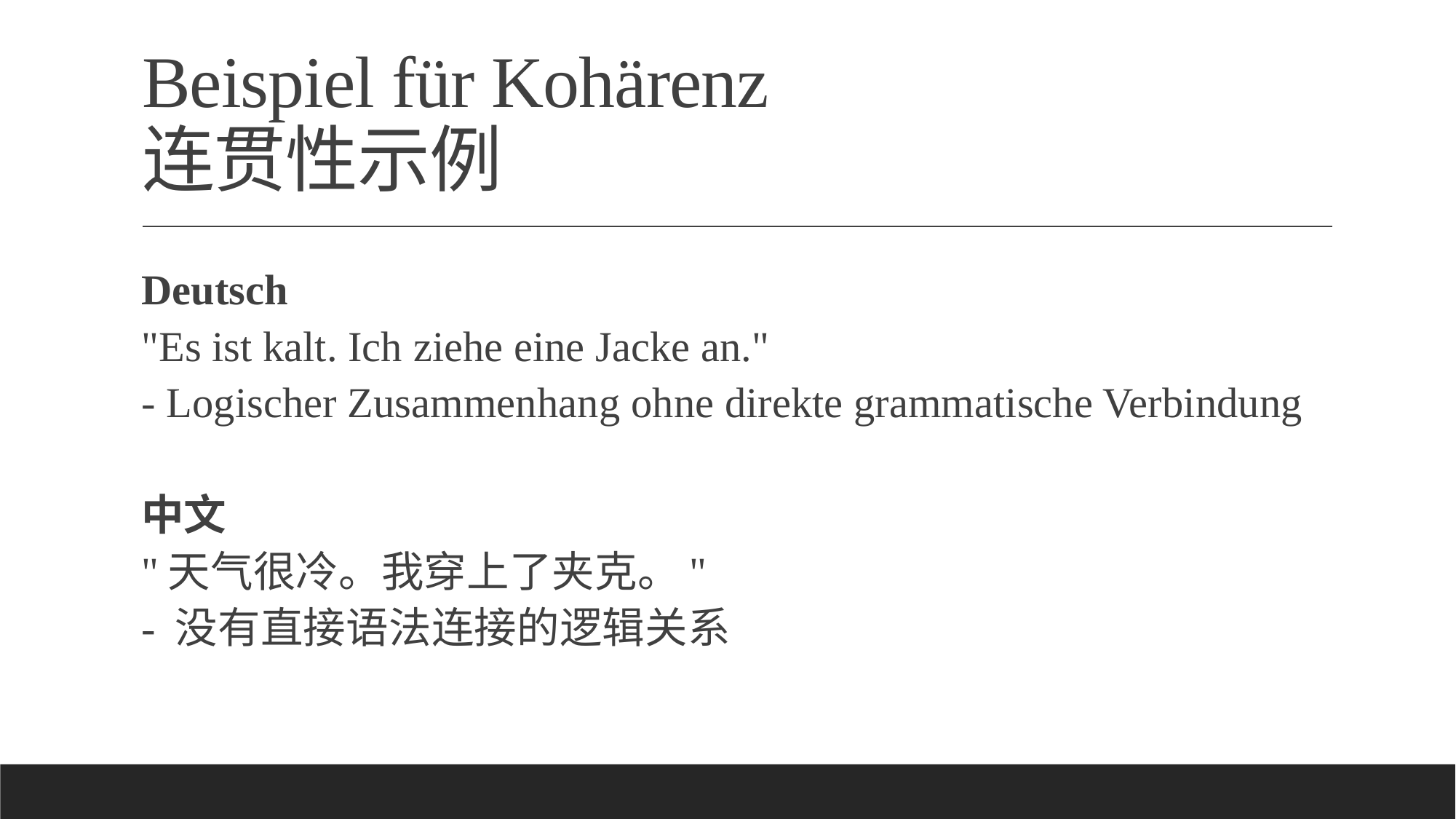

# Beispiel für Kohärenz 连贯性示例
Deutsch
"Es ist kalt. Ich ziehe eine Jacke an."
- Logischer Zusammenhang ohne direkte grammatische Verbindung
中文
"天气很冷。我穿上了夹克。"
- 没有直接语法连接的逻辑关系